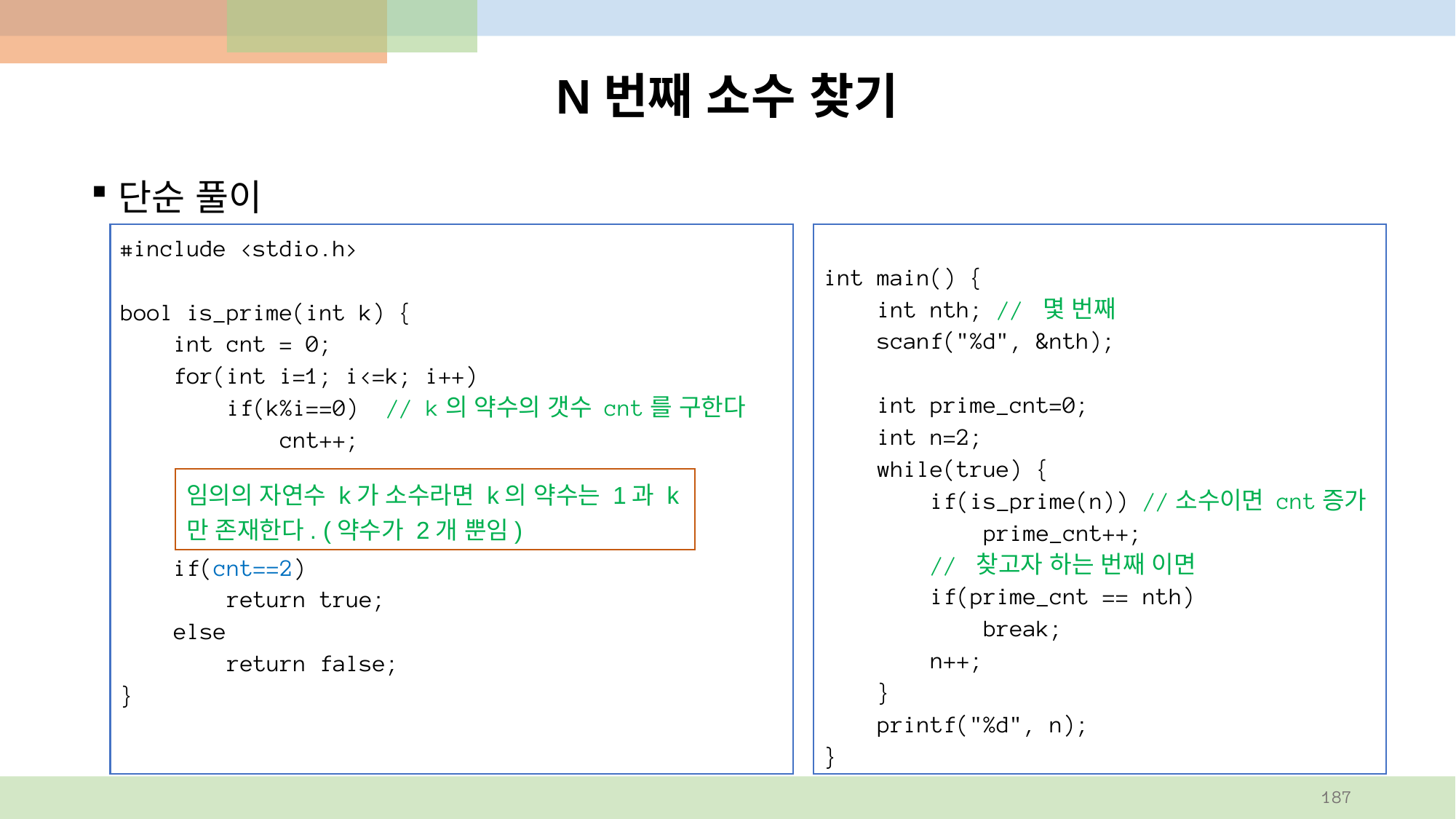

# N번째 소수 찾기

단순 풀이

#include <stdio.h>

bool is_prime(int k) {
    int cnt = 0;
    for(int i=1; i<=k; i++)
        if(k%i==0)  // k의 약수의 갯수 cnt를 구한다
            cnt++;

    if(cnt==2)
        return true;
    else
        return false;
}

int main() {
    int nth; // 몇 번째
    scanf("%d", &nth);

    int prime_cnt=0;
    int n=2;
    while(true) {
        if(is_prime(n)) //소수이면 cnt증가
            prime_cnt++;
        // 찾고자 하는 번째 이면
        if(prime_cnt == nth)
            break;
        n++;
    }
    printf("%d", n);
}
임의의 자연수 k가 소수라면 k의 약수는 1과 k만 존재한다. (약수가 2개 뿐임)
187